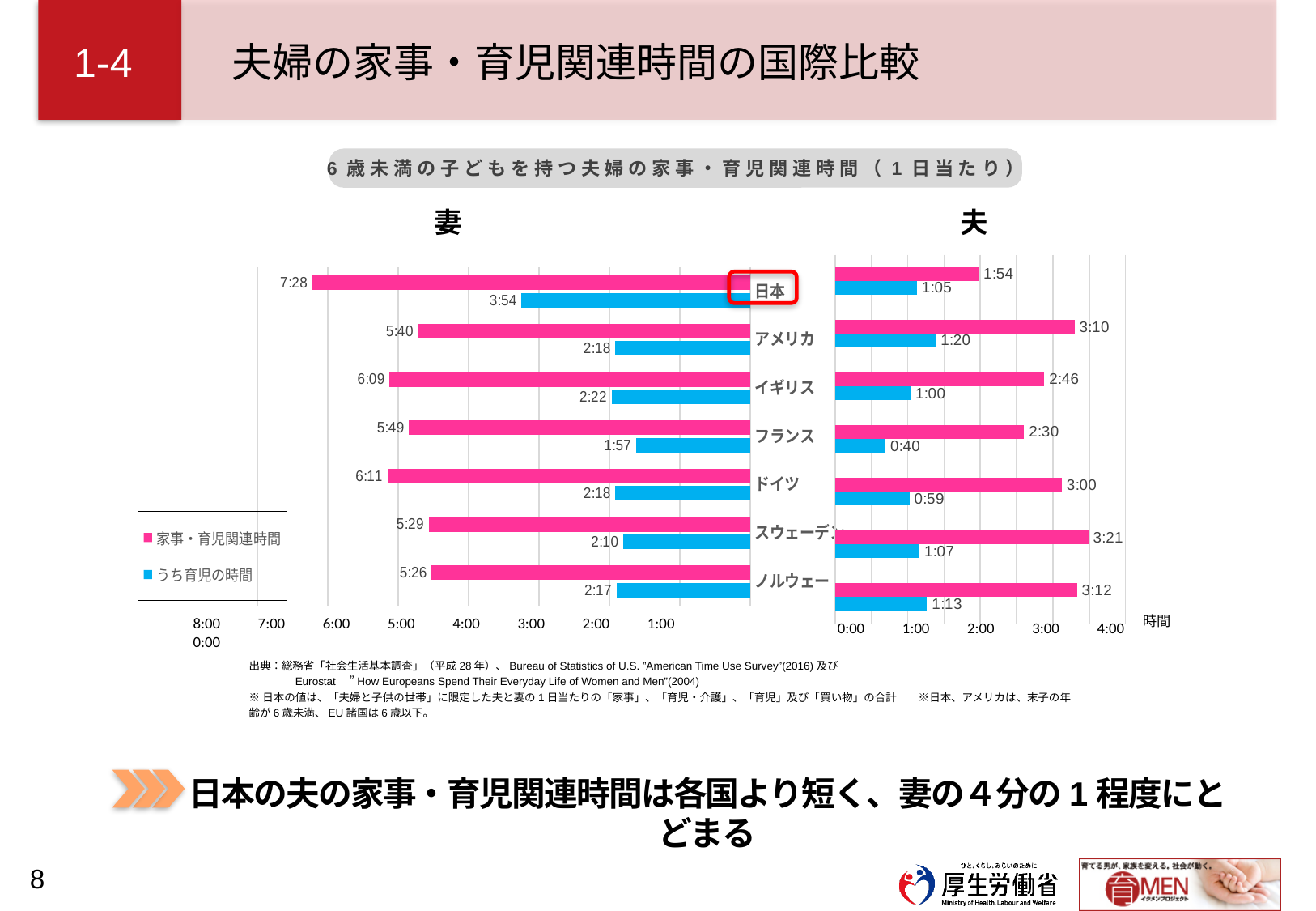

# 1-4　　 夫婦の家事・育児関連時間の国際比較
6歳未満の子どもを持つ夫婦の家事・育児関連時間（1日当たり）

### Chart

| Category | うち育児の時間 | 家事・育児関連時間 |
|---|---|---|
| ノルウェー | 0.09513888888888888 | 0.2263888888888889 |
| スウェーデン | 0.09027777777777778 | 0.22847222222222222 |
| ドイツ | 0.09583333333333333 | 0.2576388888888889 |
| フランス | 0.08125 | 0.2423611111111111 |
| イギリス | 0.09861111111111111 | 0.25625000000000003 |
| アメリカ | 0.09583333333333333 | 0.23611111111111113 |
| 日本 | 0.1625 | 0.3111111111111111 |
妻
夫

### Chart

| Category | うち育児の時間 | 家事・育児関連時間 |
|---|---|---|
| ノルウェー | 0.05069444444444445 | 0.13333333333333333 |
| スウェーデン | 0.04652777777777778 | 0.13958333333333334 |
| ドイツ | 0.04097222222222222 | 0.125 |
| フランス | 0.027777777777777776 | 0.10416666666666667 |
| イギリス | 0.041666666666666664 | 0.11527777777777777 |
| アメリカ | 0.05555555555555555 | 0.13194444444444445 |
| 日本 | 0.04513888888888889 | 0.07916666666666666 |
時間
8:00           7:00           6:00           5:00           4:00           3:00           2:00           1:00           0:00
0:00           1:00           2:00           3:00           4:00
出典：総務省「社会生活基本調査」（平成28年）、Bureau of Statistics of U.S. ”American Time Use Survey”(2016)及び
　　　　Eurostat　”How Europeans Spend Their Everyday Life of Women and Men”(2004)
※日本の値は、「夫婦と子供の世帯」に限定した夫と妻の1日当たりの「家事」、「育児・介護」、「育児」及び「買い物」の合計　　※日本、アメリカは、末子の年齢が6歳未満、EU諸国は6歳以下。
日本の夫の家事・育児関連時間は各国より短く、妻の４分の1程度にとどまる

8